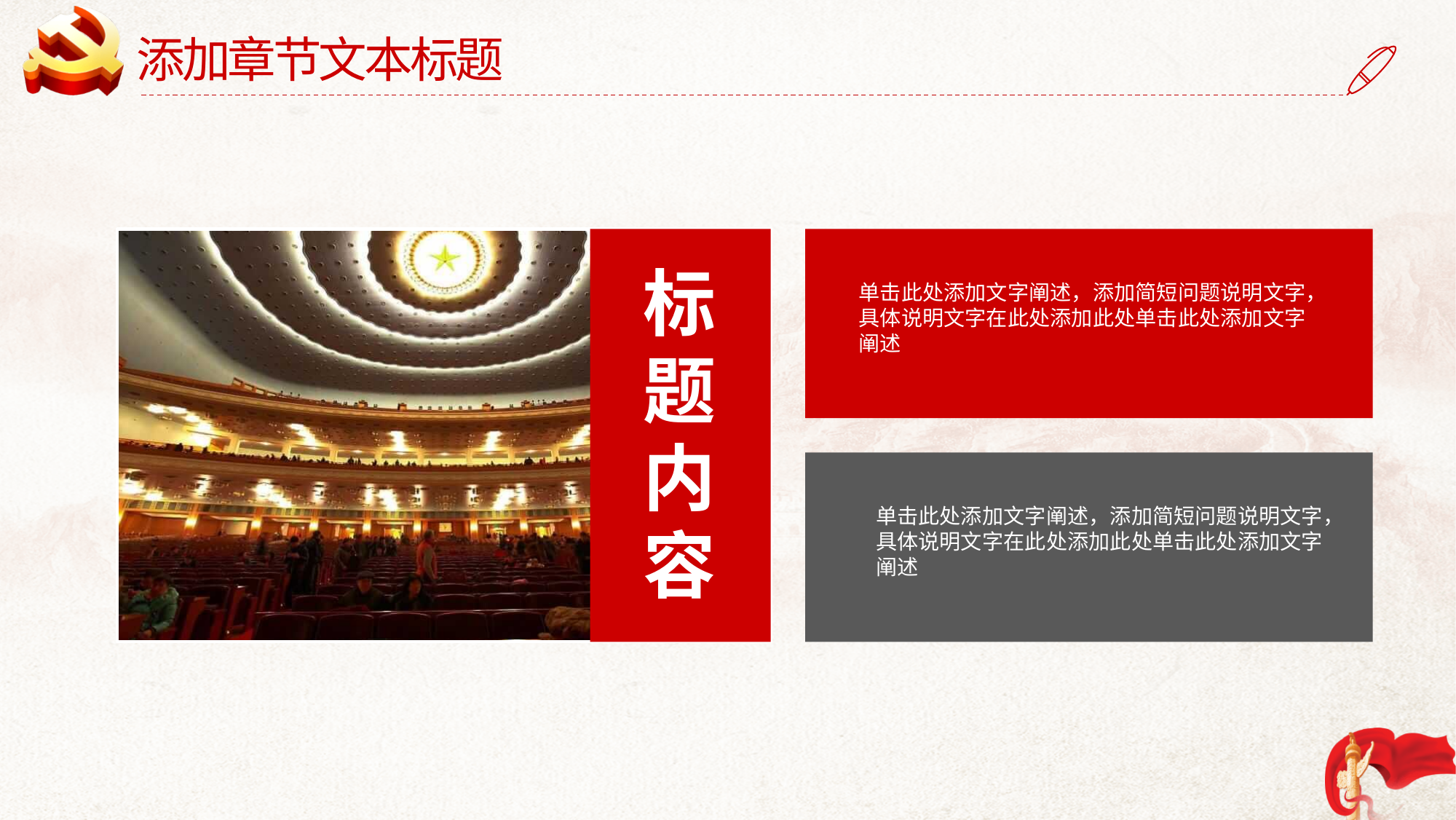

添加章节文本标题

标
题
内
容
单击此处添加文字阐述，添加简短问题说明文字，具体说明文字在此处添加此处单击此处添加文字阐述

单击此处添加文字阐述，添加简短问题说明文字，具体说明文字在此处添加此处单击此处添加文字阐述